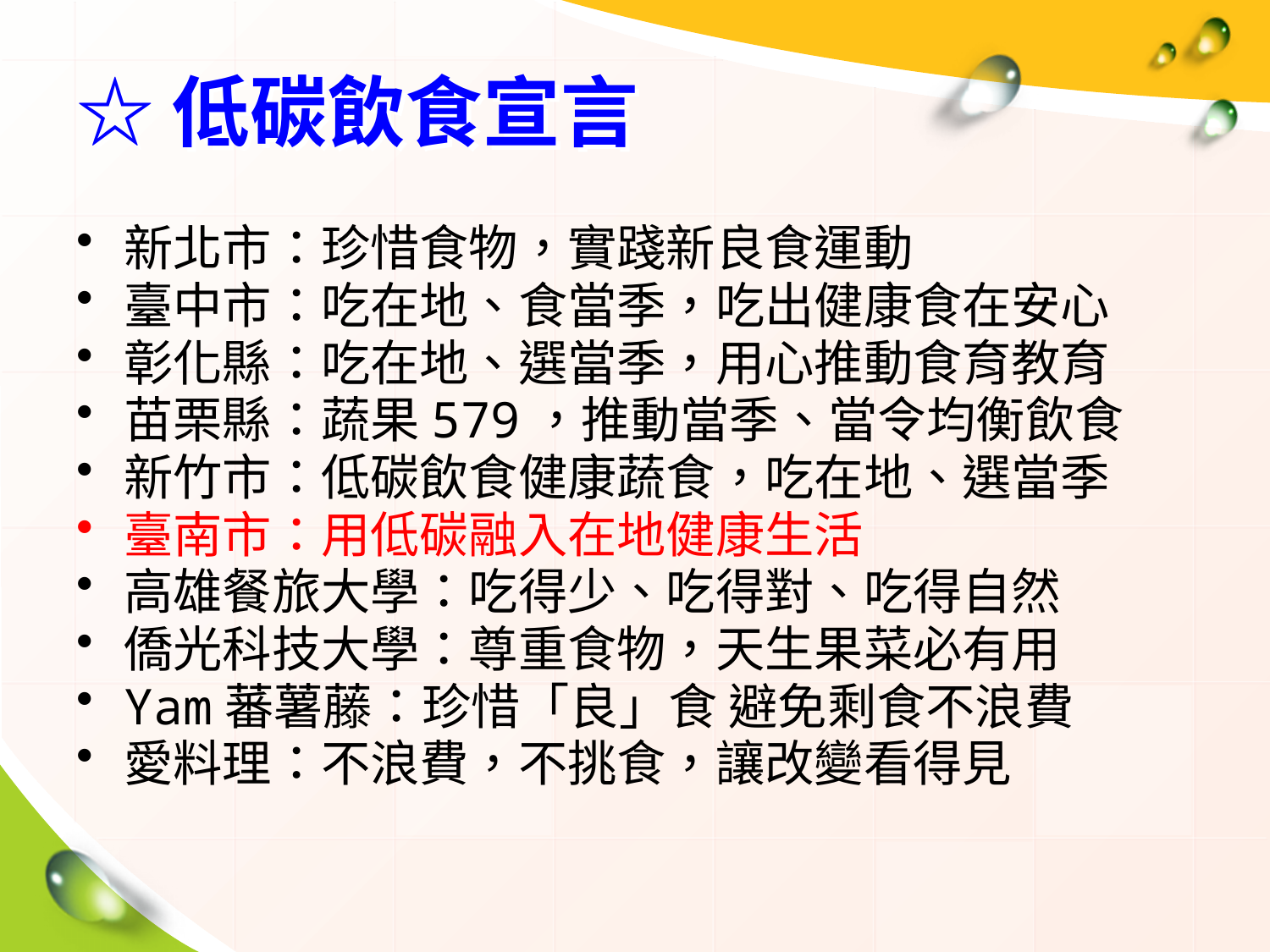

# ☆低碳飲食宣言
新北市：珍惜食物，實踐新良食運動
臺中市：吃在地、食當季，吃出健康食在安心
彰化縣：吃在地、選當季，用心推動食育教育
苗栗縣：蔬果579，推動當季、當令均衡飲食
新竹市：低碳飲食健康蔬食，吃在地、選當季
臺南市：用低碳融入在地健康生活
高雄餐旅大學：吃得少、吃得對、吃得自然
僑光科技大學：尊重食物，天生果菜必有用
Yam蕃薯藤：珍惜「良」食 避免剩食不浪費
愛料理：不浪費，不挑食，讓改變看得見